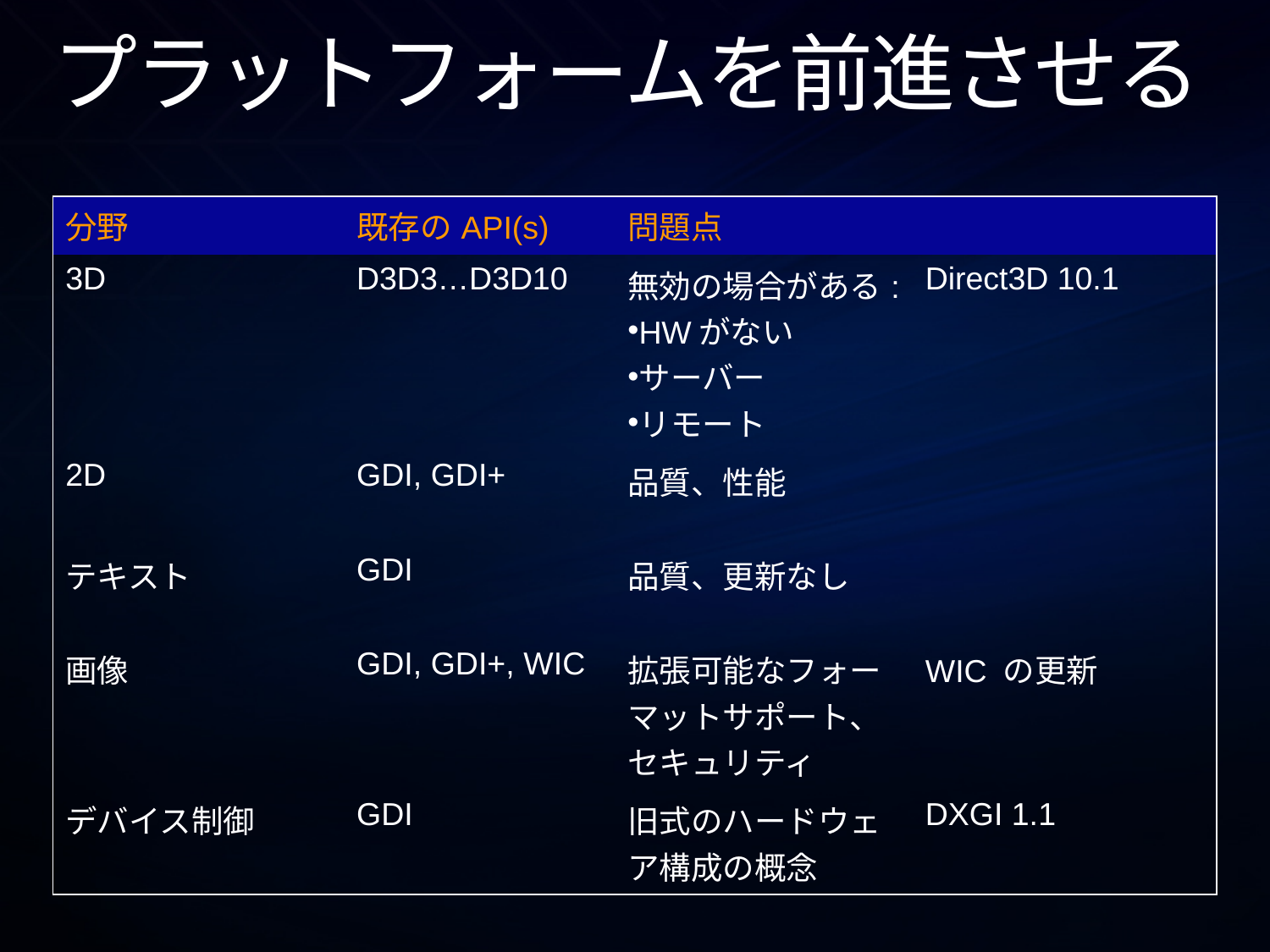

# プラットフォームを前進させる
| 分野 | 既存のAPI(s) | 問題点 |  |
| --- | --- | --- | --- |
| 3D | D3D3…D3D10 | 無効の場合がある: HWがない サーバー リモート | Direct3D 10.1 |
| 2D | GDI, GDI+ | 品質、性能 |  |
| テキスト | GDI | 品質、更新なし |  |
| 画像 | GDI, GDI+, WIC | 拡張可能なフォーマットサポート、セキュリティ | WIC の更新 |
| デバイス制御 | GDI | 旧式のハードウェア構成の概念 | DXGI 1.1 |